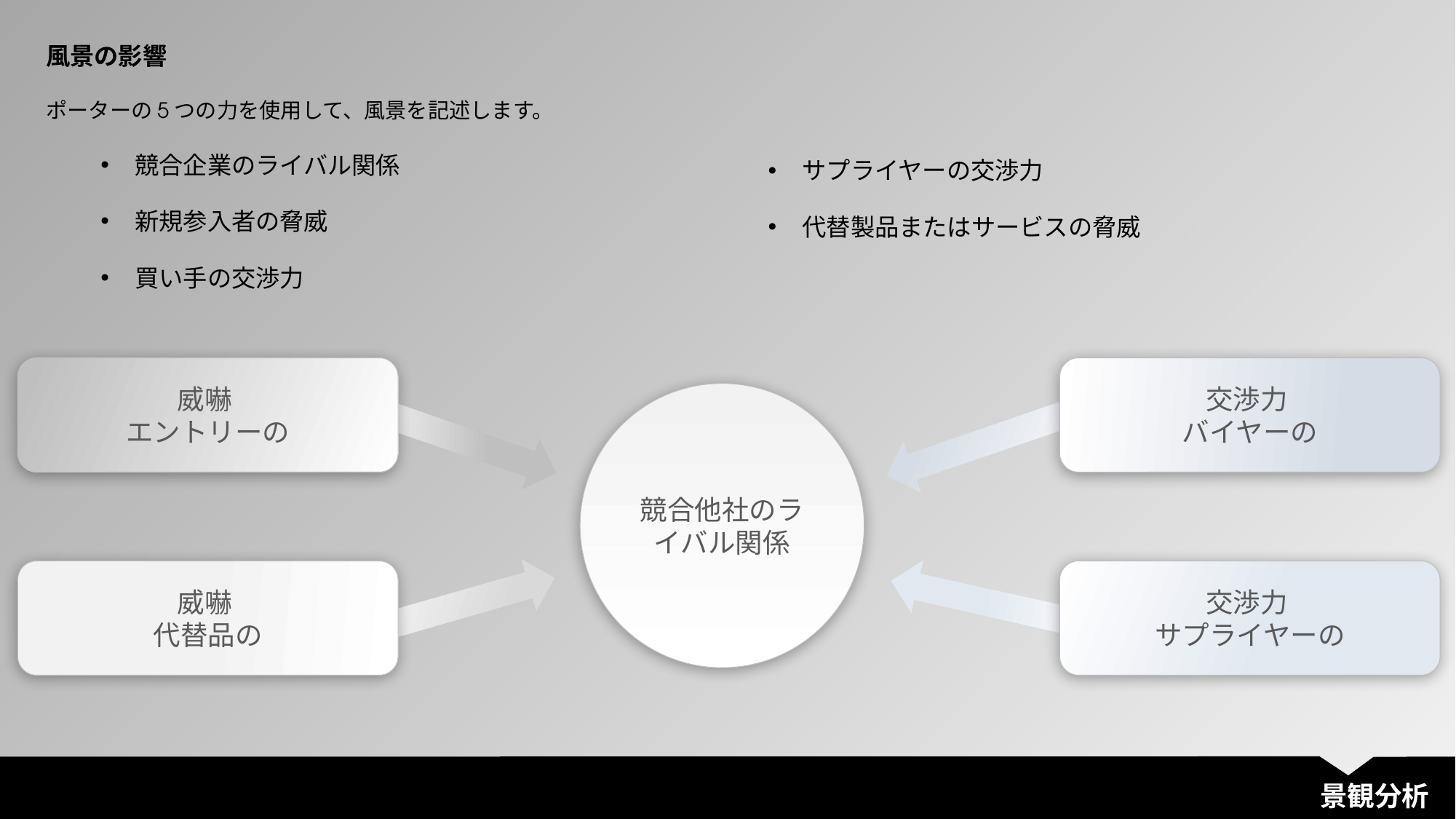

風景の影響
ポーターの5つの力を使用して、風景を記述します。
競合企業のライバル関係
新規参入者の脅威
買い手の交渉力
サプライヤーの交渉力
代替製品またはサービスの脅威

威嚇
エントリーの
交渉力
バイヤーの
競合他社のライバル関係

威嚇
代替品の
交渉力
サプライヤーの

景観分析